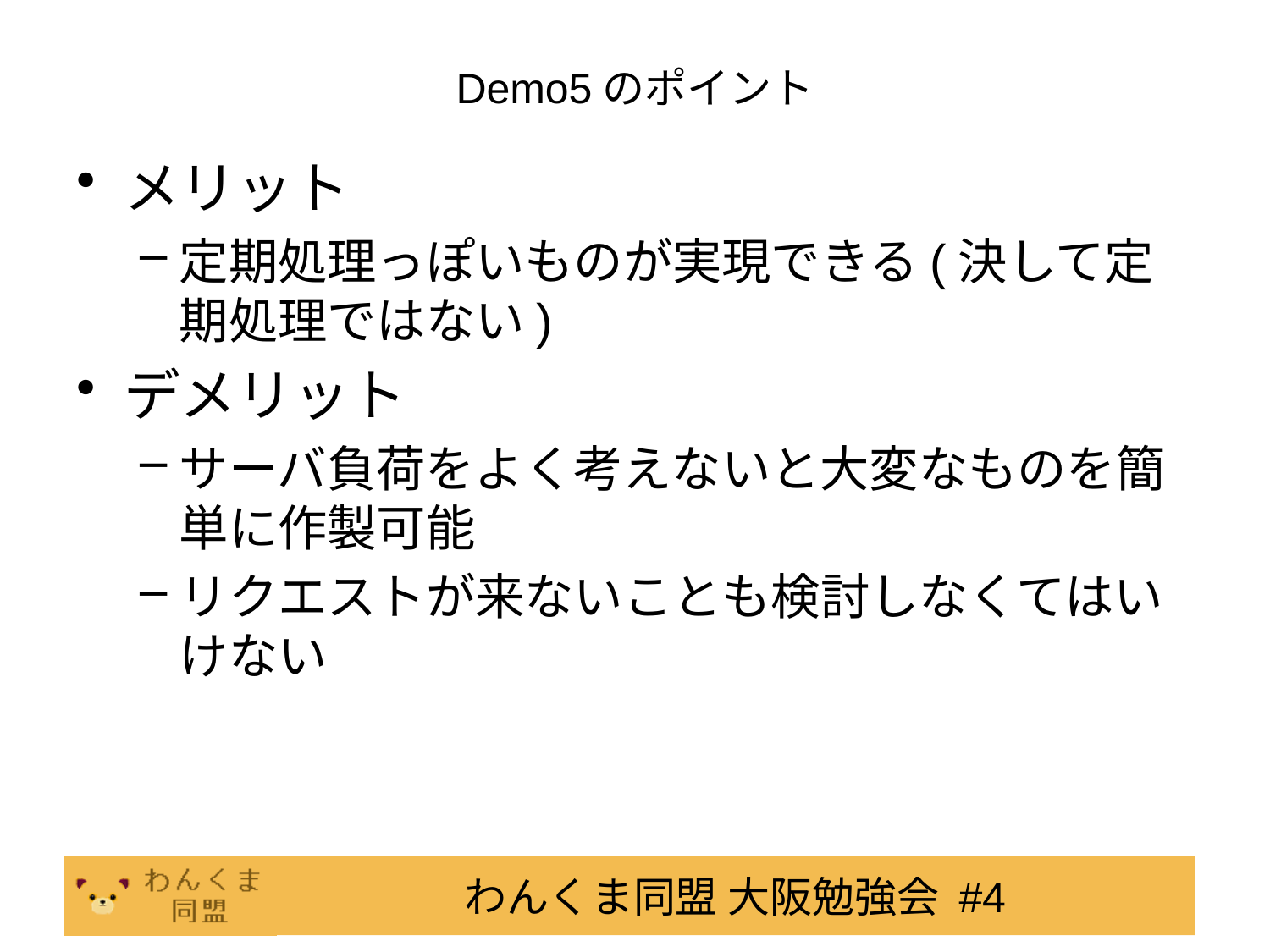

# Demo5のポイント
メリット
定期処理っぽいものが実現できる(決して定期処理ではない)
デメリット
サーバ負荷をよく考えないと大変なものを簡単に作製可能
リクエストが来ないことも検討しなくてはいけない